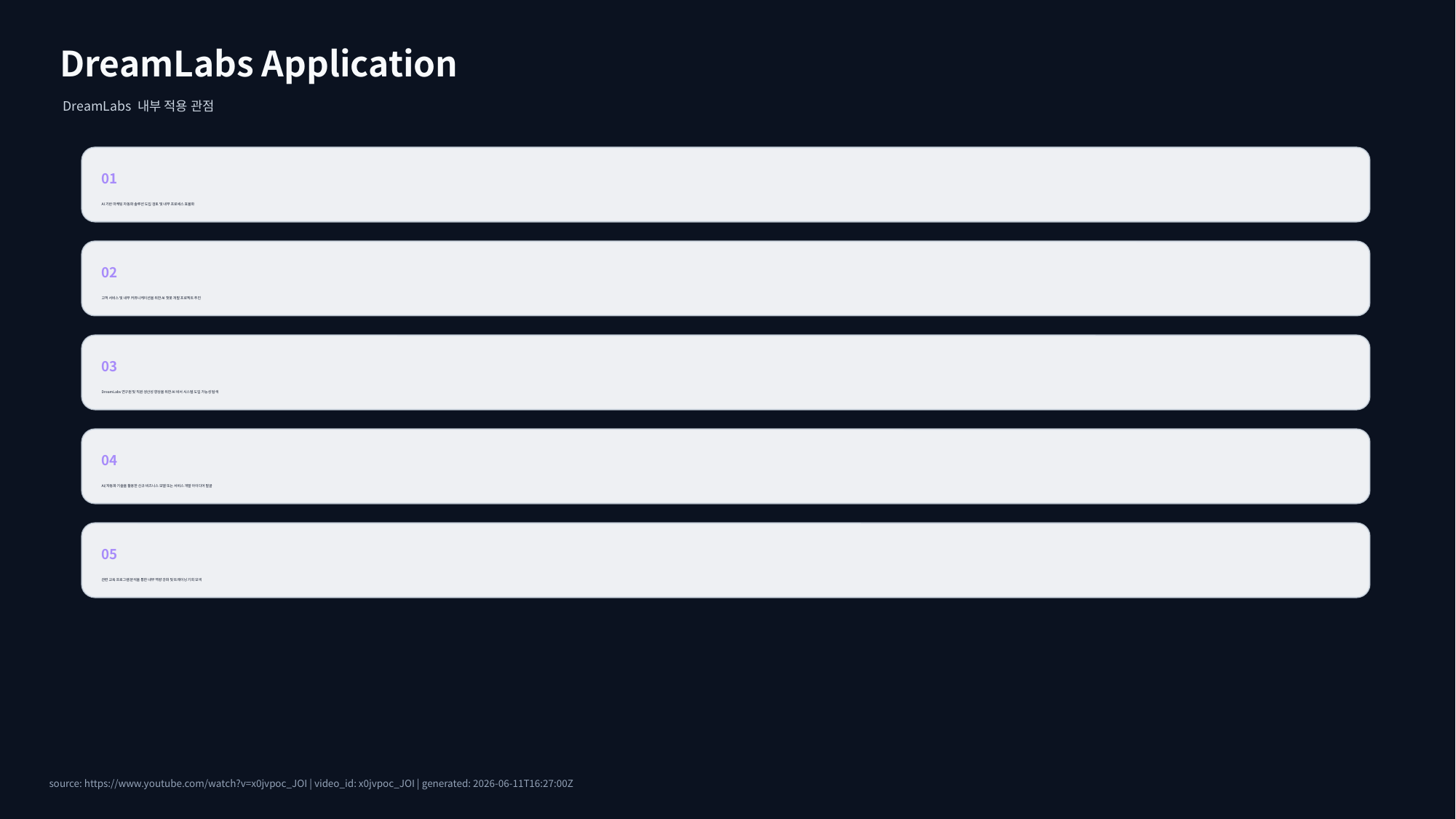

DreamLabs Application
DreamLabs 내부 적용 관점

01
AI 기반 마케팅 자동화 솔루션 도입 검토 및 내부 프로세스 효율화

02
고객 서비스 및 내부 커뮤니케이션을 위한 AI 챗봇 개발 프로젝트 추진

03
DreamLabs 연구원 및 직원 생산성 향상을 위한 AI 비서 시스템 도입 가능성 탐색

04
AI/자동화 기술을 활용한 신규 비즈니스 모델 또는 서비스 개발 아이디어 발굴

05
관련 교육 프로그램 분석을 통한 내부 역량 강화 및 트레이닝 기회 모색
source: https://www.youtube.com/watch?v=x0jvpoc_JOI | video_id: x0jvpoc_JOI | generated: 2026-06-11T16:27:00Z